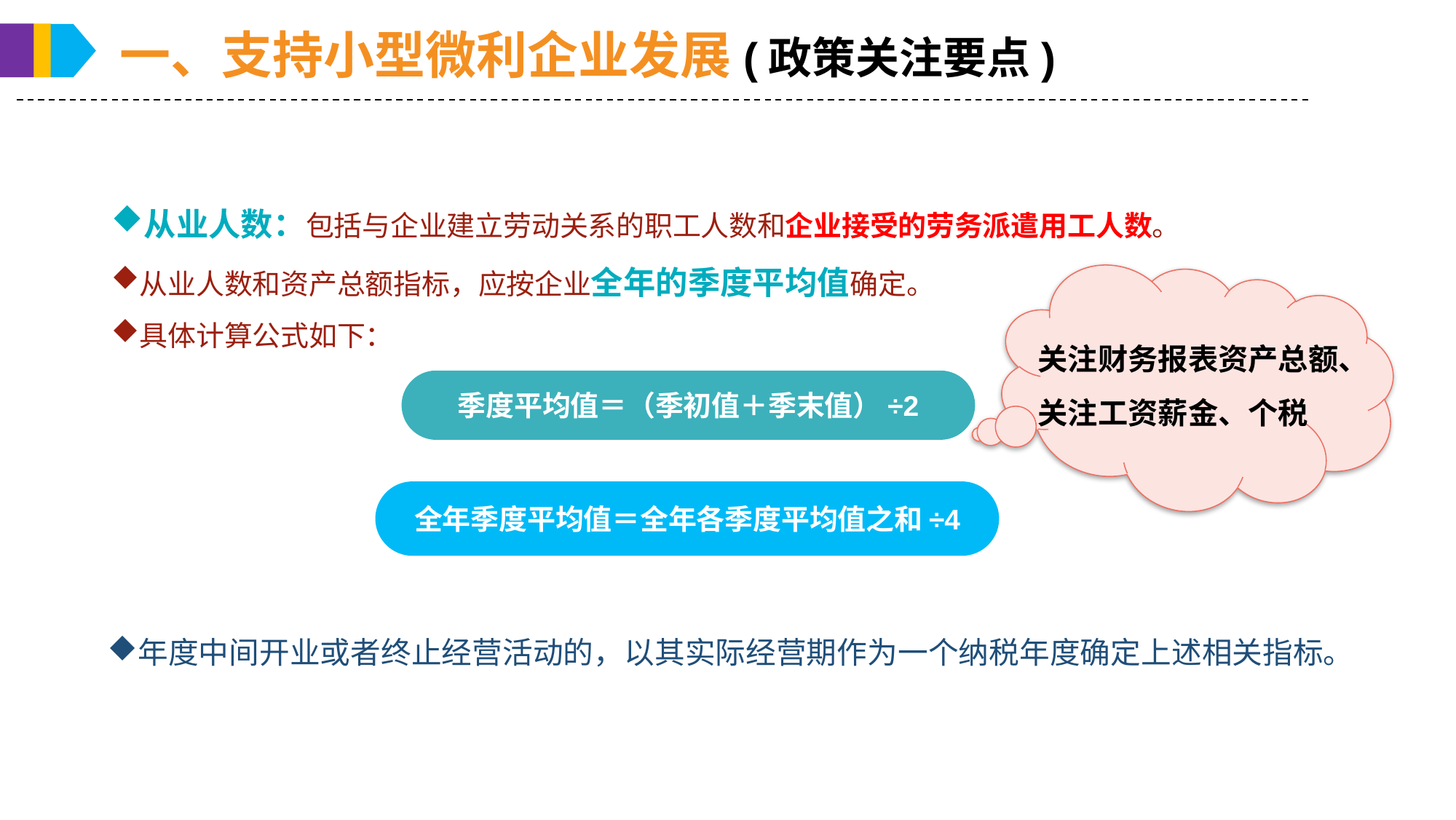

一、支持小型微利企业发展(政策关注要点)

四、 享受优惠的方式
从业人数：包括与企业建立劳动关系的职工人数和企业接受的劳务派遣用工人数。
从业人数和资产总额指标，应按企业全年的季度平均值确定。
具体计算公式如下：

关注财务报表资产总额、
关注工资薪金、个税

季度平均值＝（季初值＋季末值）÷2
全年季度平均值＝全年各季度平均值之和÷4
年度中间开业或者终止经营活动的，以其实际经营期作为一个纳税年度确定上述相关指标。